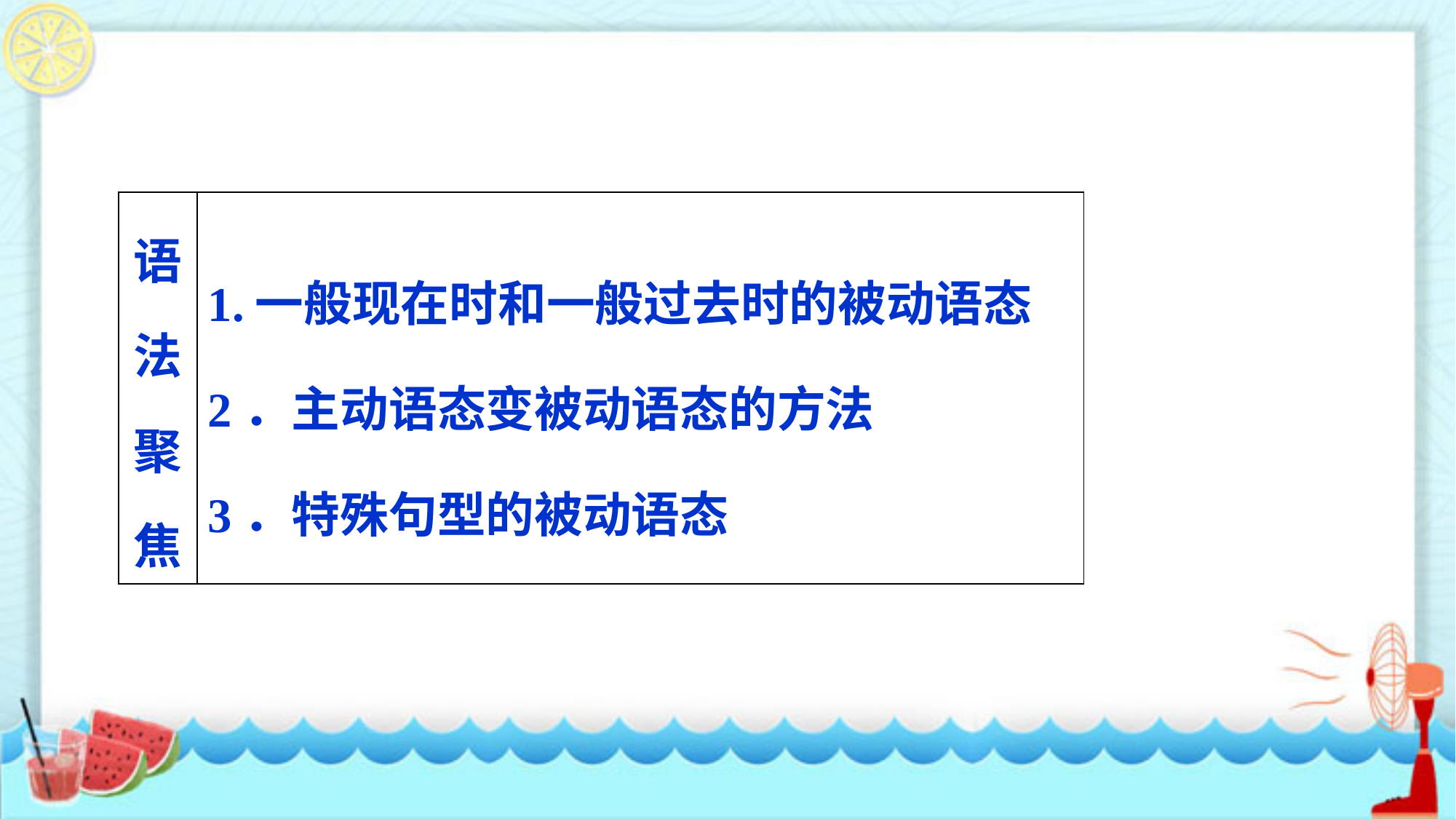

| 语法聚焦 | 1.一般现在时和一般过去时的被动语态 2．主动语态变被动语态的方法 3．特殊句型的被动语态 |
| --- | --- |